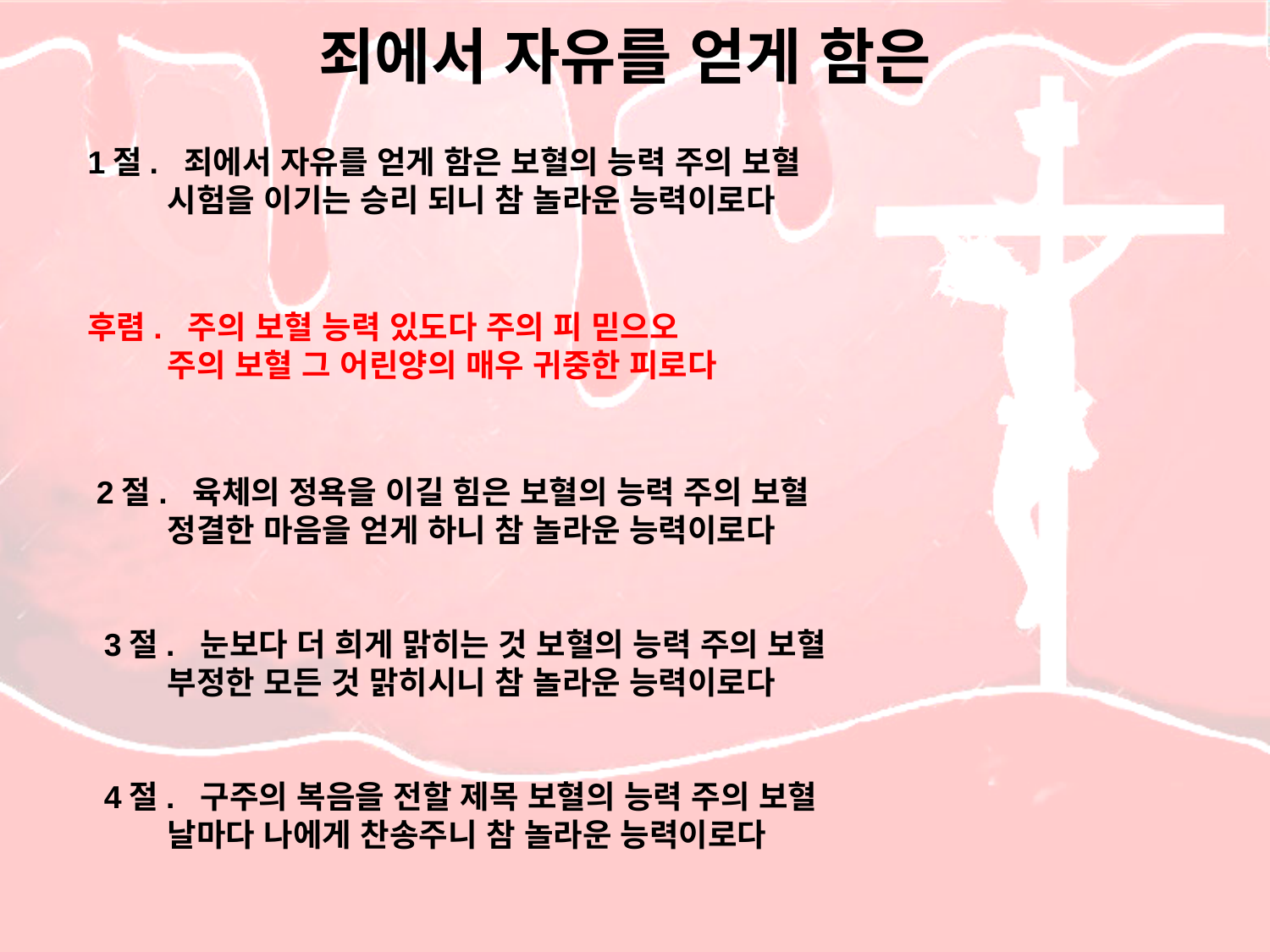

# 죄에서 자유를 얻게 함은
1절.  죄에서 자유를 얻게 함은 보혈의 능력 주의 보혈
         시험을 이기는 승리 되니 참 놀라운 능력이로다

후렴.  주의 보혈 능력 있도다 주의 피 믿으오
         주의 보혈 그 어린양의 매우 귀중한 피로다

 2절.  육체의 정욕을 이길 힘은 보혈의 능력 주의 보혈
         정결한 마음을 얻게 하니 참 놀라운 능력이로다
 3절.  눈보다 더 희게 맑히는 것 보혈의 능력 주의 보혈
         부정한 모든 것 맑히시니 참 놀라운 능력이로다
 4절.  구주의 복음을 전할 제목 보혈의 능력 주의 보혈
         날마다 나에게 찬송주니 참 놀라운 능력이로다